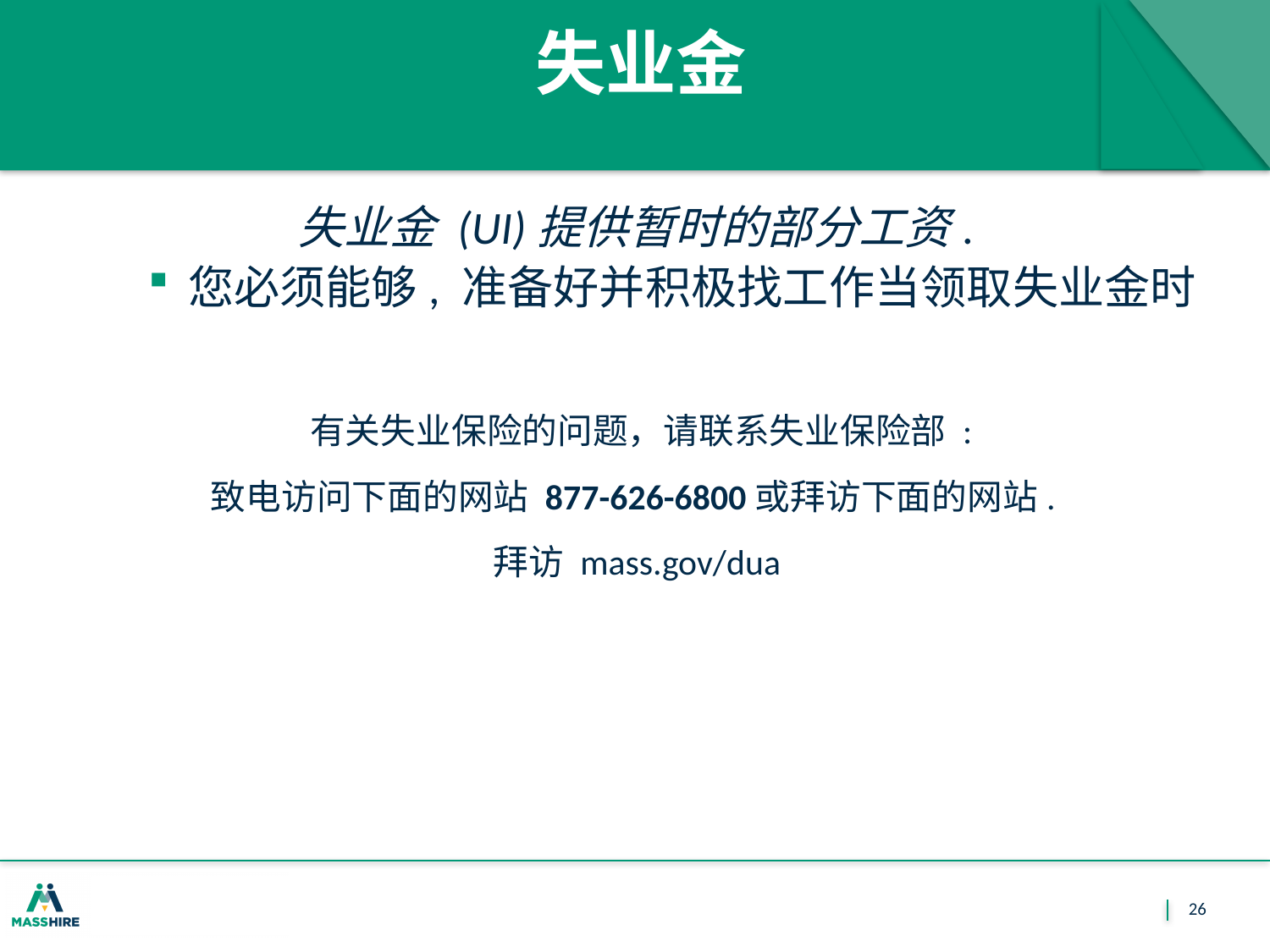

# 失业金
失业金 (UI)提供暂时的部分工资.
您必须能够, 准备好并积极找工作当领取失业金时

有关失业保险的问题，请联系失业保险部 :
致电访问下面的网站 877-626-6800或拜访下面的网站.
拜访 mass.gov/dua

26